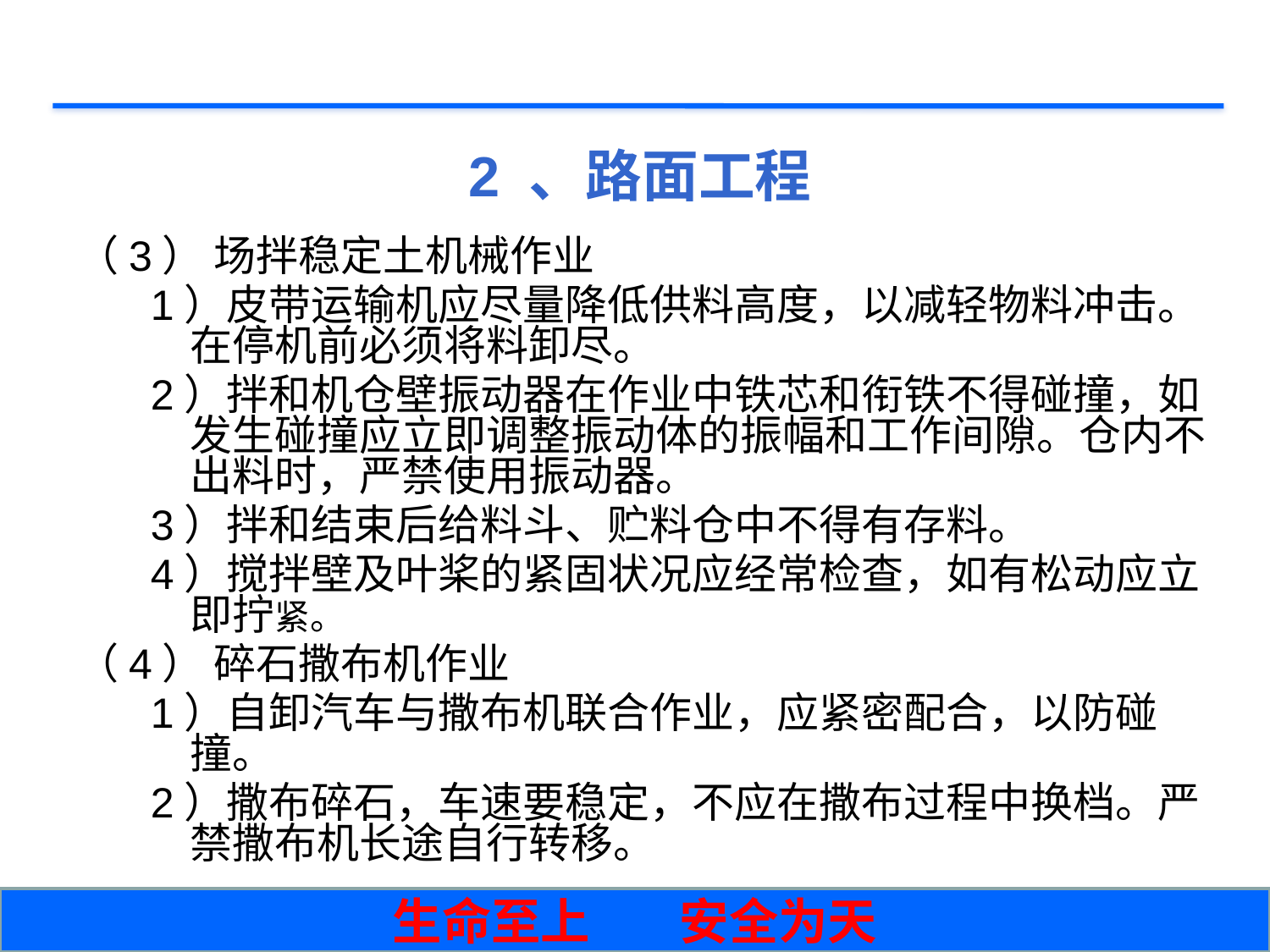

# 2 、路面工程
（3） 场拌稳定土机械作业
1）皮带运输机应尽量降低供料高度，以减轻物料冲击。在停机前必须将料卸尽。
2）拌和机仓壁振动器在作业中铁芯和衔铁不得碰撞，如发生碰撞应立即调整振动体的振幅和工作间隙。仓内不出料时，严禁使用振动器。
3）拌和结束后给料斗、贮料仓中不得有存料。
4）搅拌壁及叶桨的紧固状况应经常检查，如有松动应立即拧紧。
（4） 碎石撒布机作业
1）自卸汽车与撒布机联合作业，应紧密配合，以防碰撞。
2）撒布碎石，车速要稳定，不应在撒布过程中换档。严禁撒布机长途自行转移。